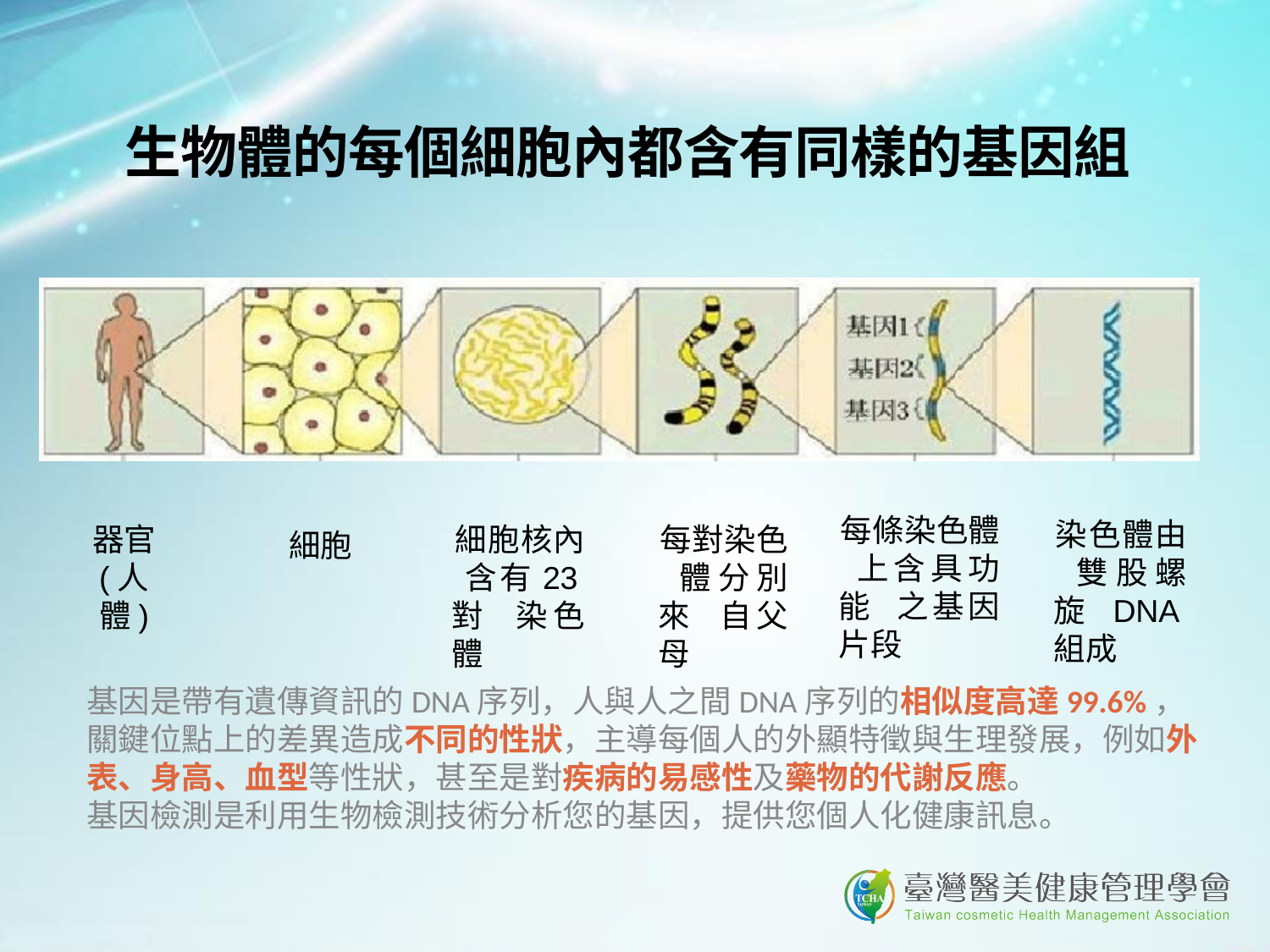

生物體的每個細胞內都含有同樣的基因組

每條染色體  上含具功能  之基因片段
染色體由  雙股螺旋  DNA組成
每對染色  體分別來  自父母
器官
(人體)
細胞核內  含有23對  染色體
細胞
基因是帶有遺傳資訊的DNA序列，人與人之間DNA序列的相似度高達99.6%，關鍵位點上的差異造成不同的性狀，主導每個人的外顯特徵與生理發展，例如外表、身高、血型等性狀，甚至是對疾病的易感性及藥物的代謝反應。
基因檢測是利用生物檢測技術分析您的基因，提供您個人化健康訊息。
6